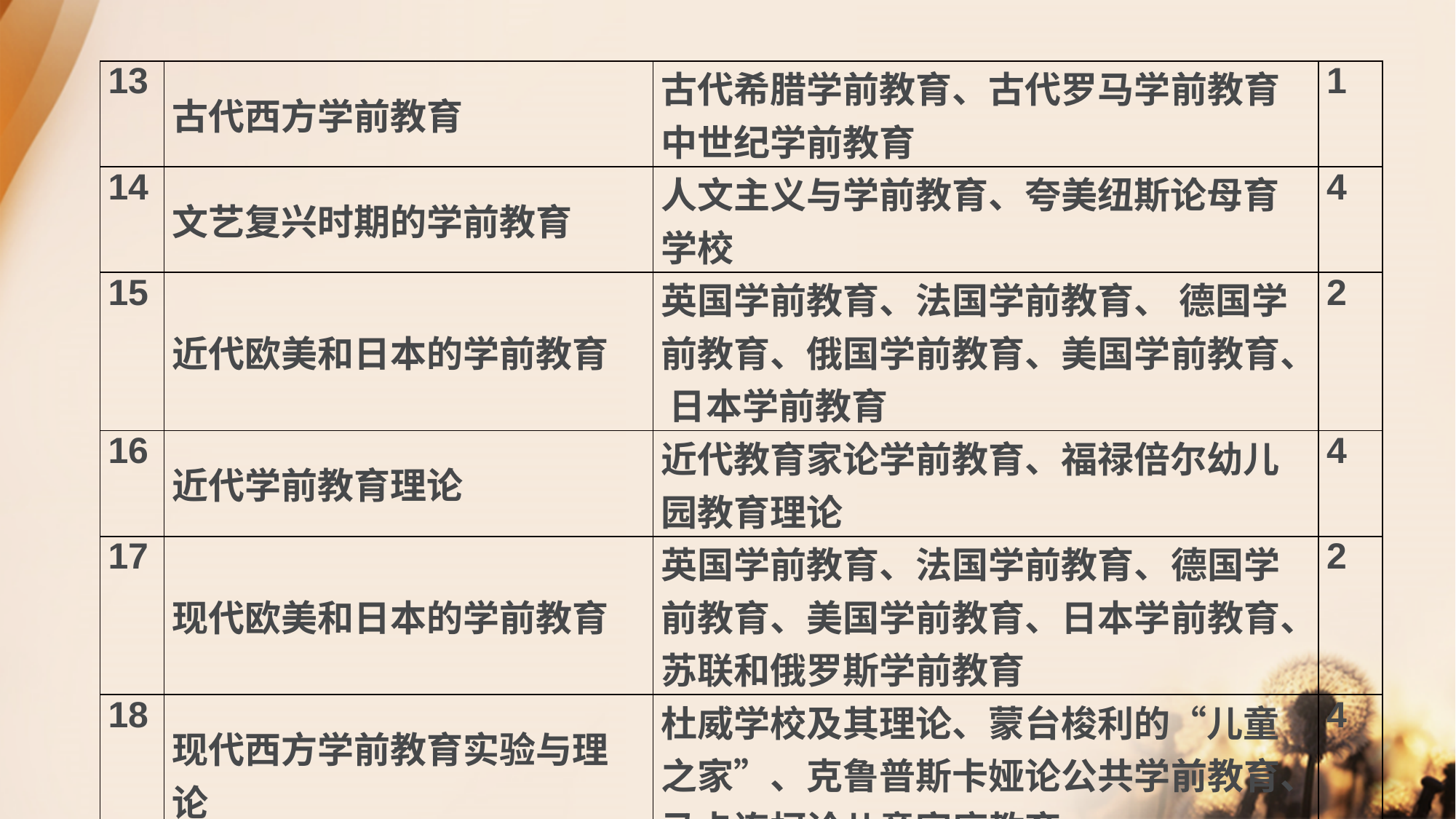

#
| 13 | 古代西方学前教育 | 古代希腊学前教育、古代罗马学前教育 中世纪学前教育 | 1 |
| --- | --- | --- | --- |
| 14 | 文艺复兴时期的学前教育 | 人文主义与学前教育、夸美纽斯论母育学校 | 4 |
| 15 | 近代欧美和日本的学前教育 | 英国学前教育、法国学前教育、 德国学前教育、俄国学前教育、美国学前教育、 日本学前教育 | 2 |
| 16 | 近代学前教育理论 | 近代教育家论学前教育、福禄倍尔幼儿园教育理论 | 4 |
| 17 | 现代欧美和日本的学前教育 | 英国学前教育、法国学前教育、德国学前教育、美国学前教育、日本学前教育、苏联和俄罗斯学前教育 | 2 |
| 18 | 现代西方学前教育实验与理论 | 杜威学校及其理论、蒙台梭利的“儿童之家”、克鲁普斯卡娅论公共学前教育、马卡连柯论儿童家庭教育 | 4 |